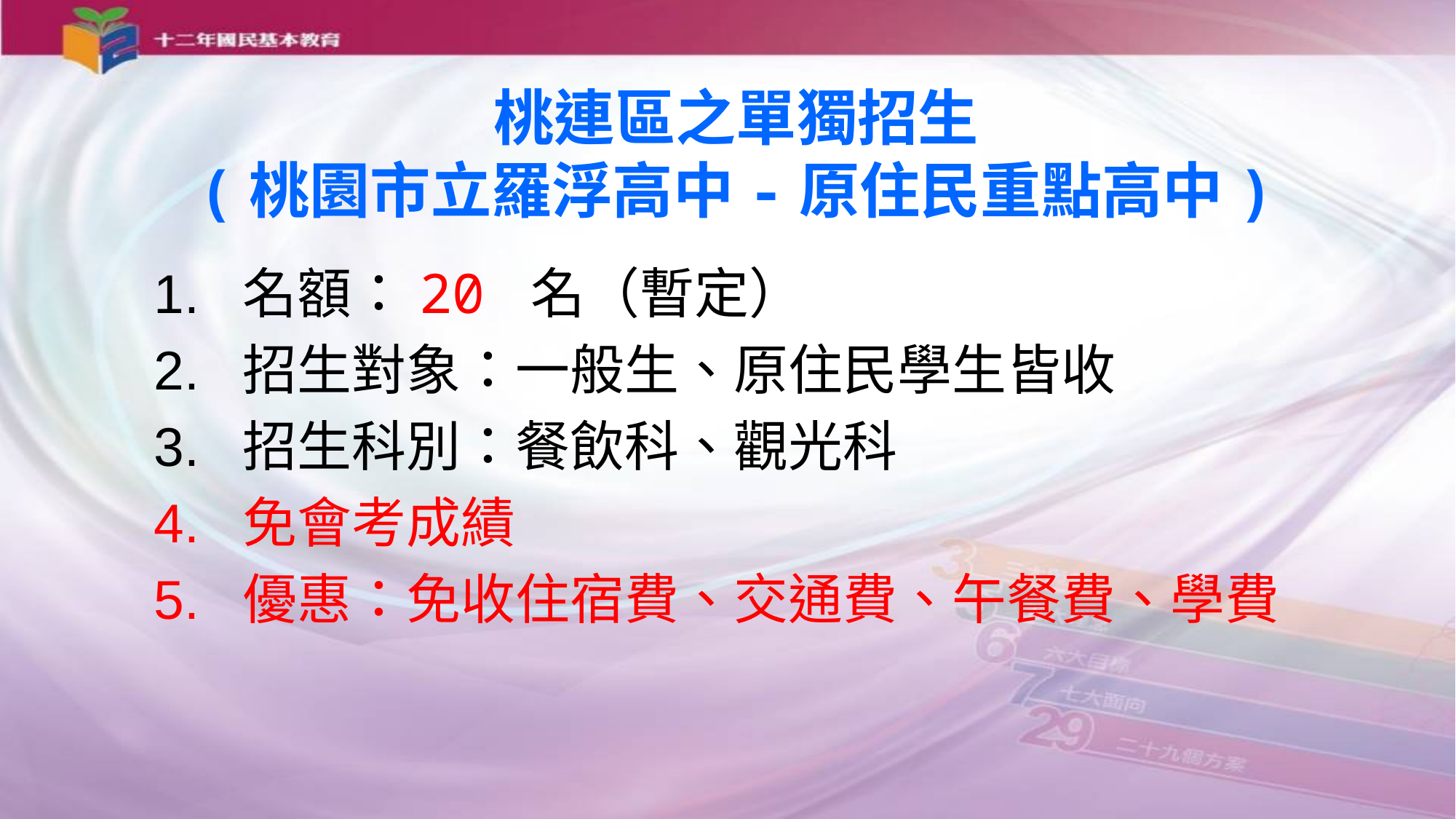

桃連區之單獨招生
(桃園市立羅浮高中-原住民重點高中)

名額：20 名（暫定）
招生對象：一般生、原住民學生皆收
招生科別：餐飲科、觀光科
免會考成績
優惠：免收住宿費、交通費、午餐費、學費